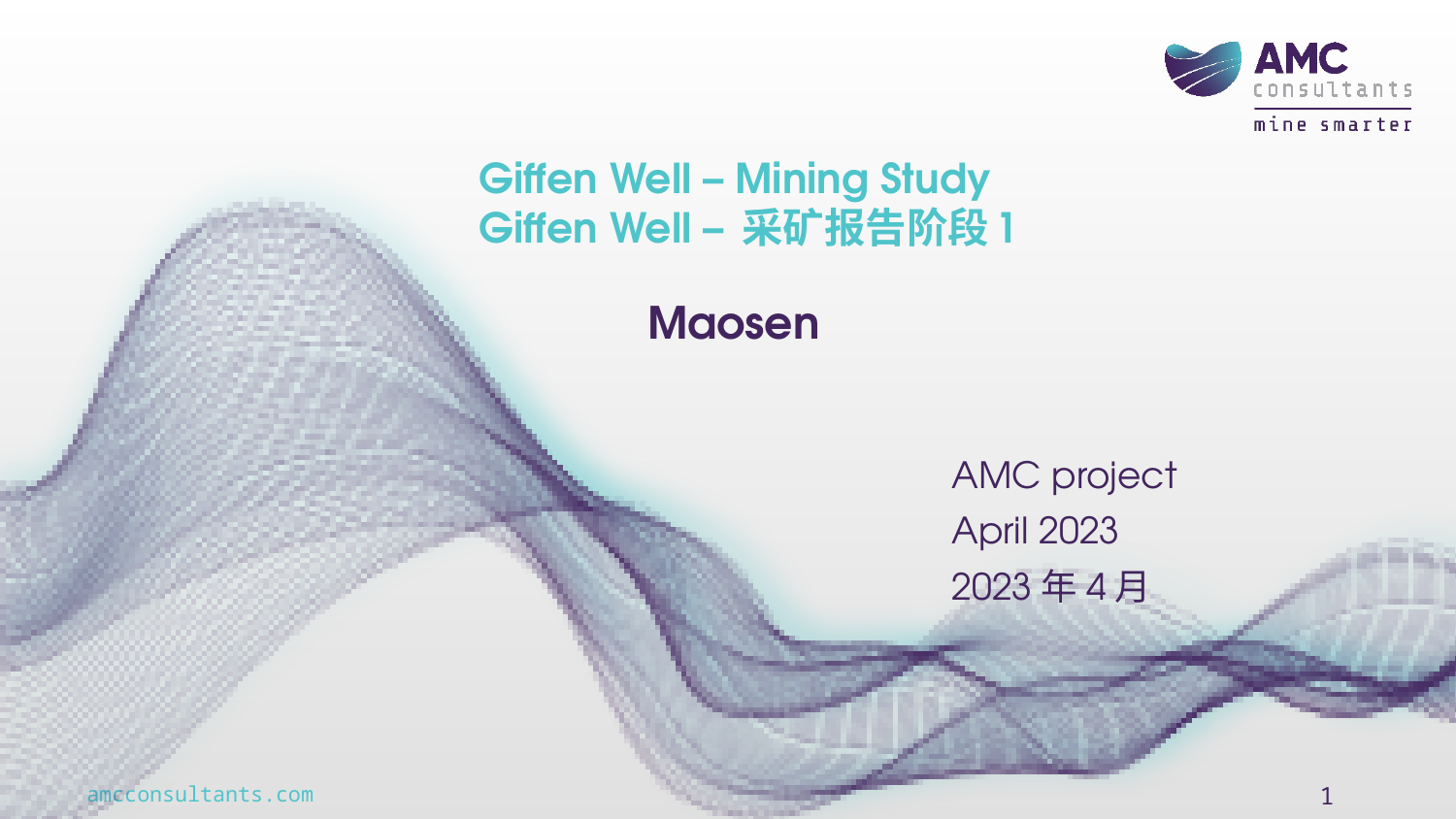

# Giffen Well – Mining Study Giffen Well – 采矿报告阶段1
Maosen
AMC project
April 2023
2023年4月
1